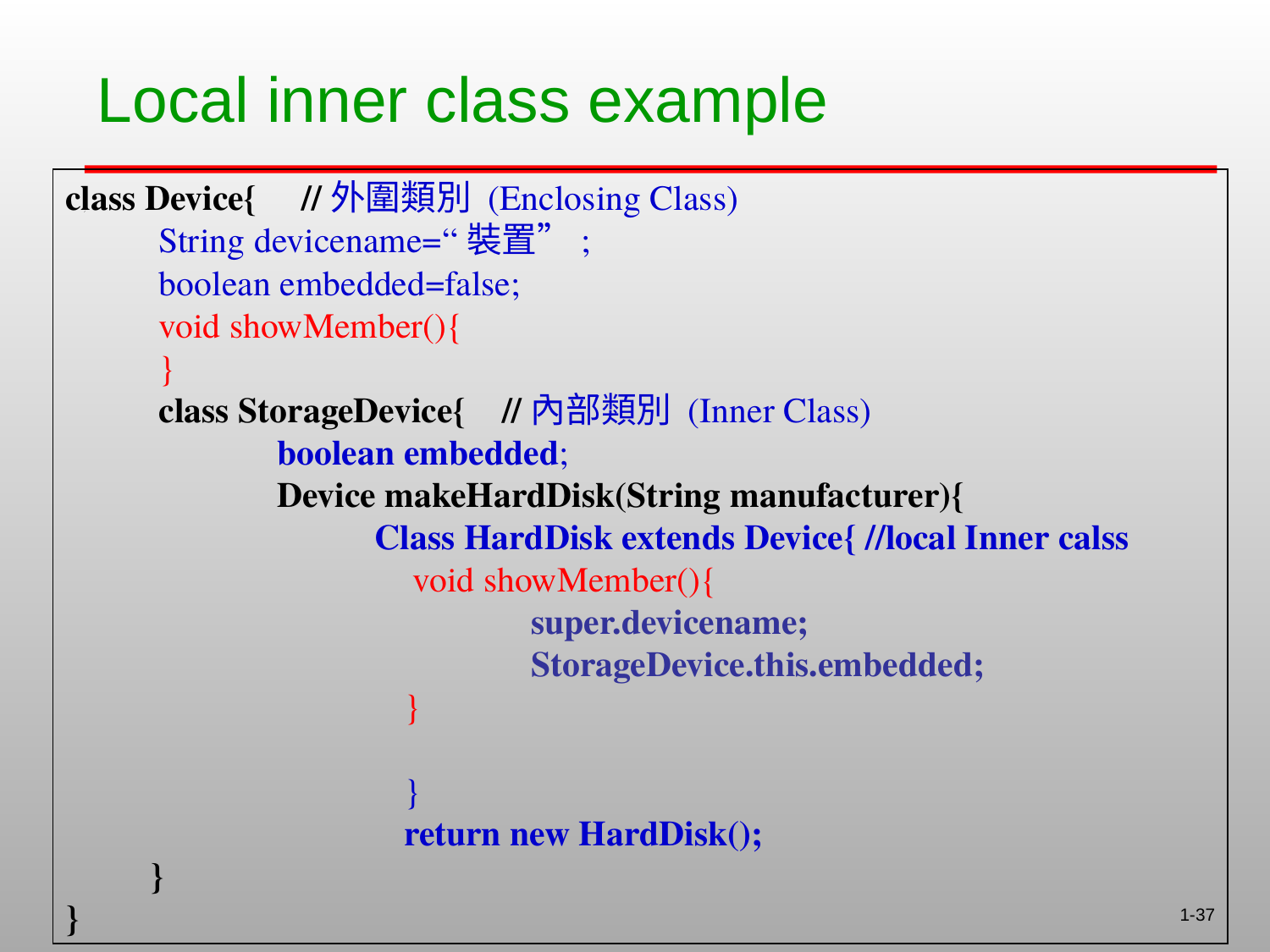

# Local inner class example
class Device{     //外圍類別 (Enclosing Class)
	 String devicename=“裝置”;
	 boolean embedded=false;
 	 void showMember(){
	 }
	 class StorageDevice{    //內部類別 (Inner Class)
	 	boolean embedded;
		Device makeHardDisk(String manufacturer){
		           Class HardDisk extends Device{ //local Inner calss
			 void showMember(){
				super.devicename;
				StorageDevice.this.embedded;
	 		}

			}
		return new HardDisk();
	}
}
1-37